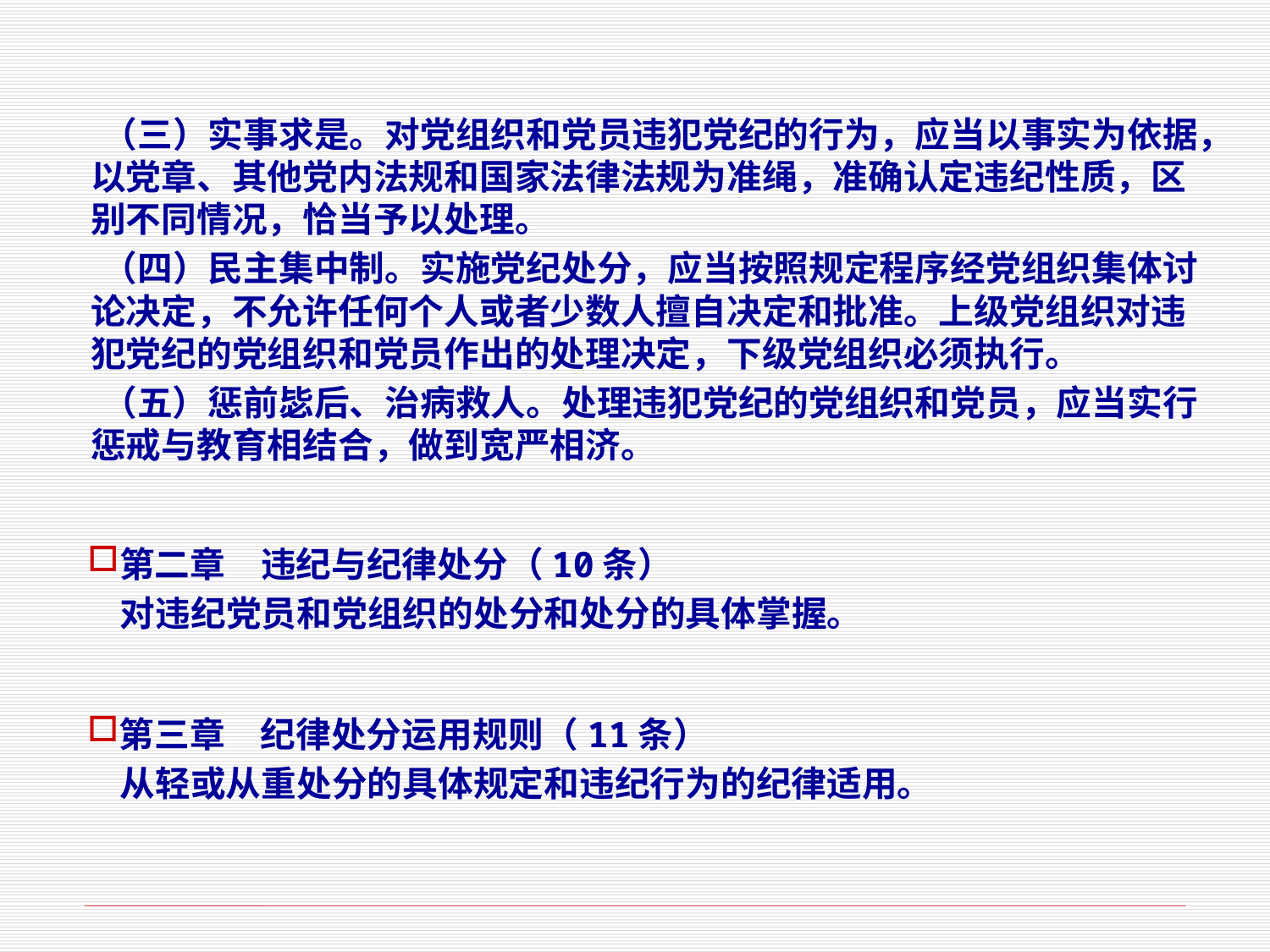

（三）实事求是。对党组织和党员违犯党纪的行为，应当以事实为依据，以党章、其他党内法规和国家法律法规为准绳，准确认定违纪性质，区别不同情况，恰当予以处理。
  （四）民主集中制。实施党纪处分，应当按照规定程序经党组织集体讨论决定，不允许任何个人或者少数人擅自决定和批准。上级党组织对违犯党纪的党组织和党员作出的处理决定，下级党组织必须执行。
  （五）惩前毖后、治病救人。处理违犯党纪的党组织和党员，应当实行惩戒与教育相结合，做到宽严相济。

第二章　违纪与纪律处分（10条）
   对违纪党员和党组织的处分和处分的具体掌握。
第三章　纪律处分运用规则（11条）
   从轻或从重处分的具体规定和违纪行为的纪律适用。